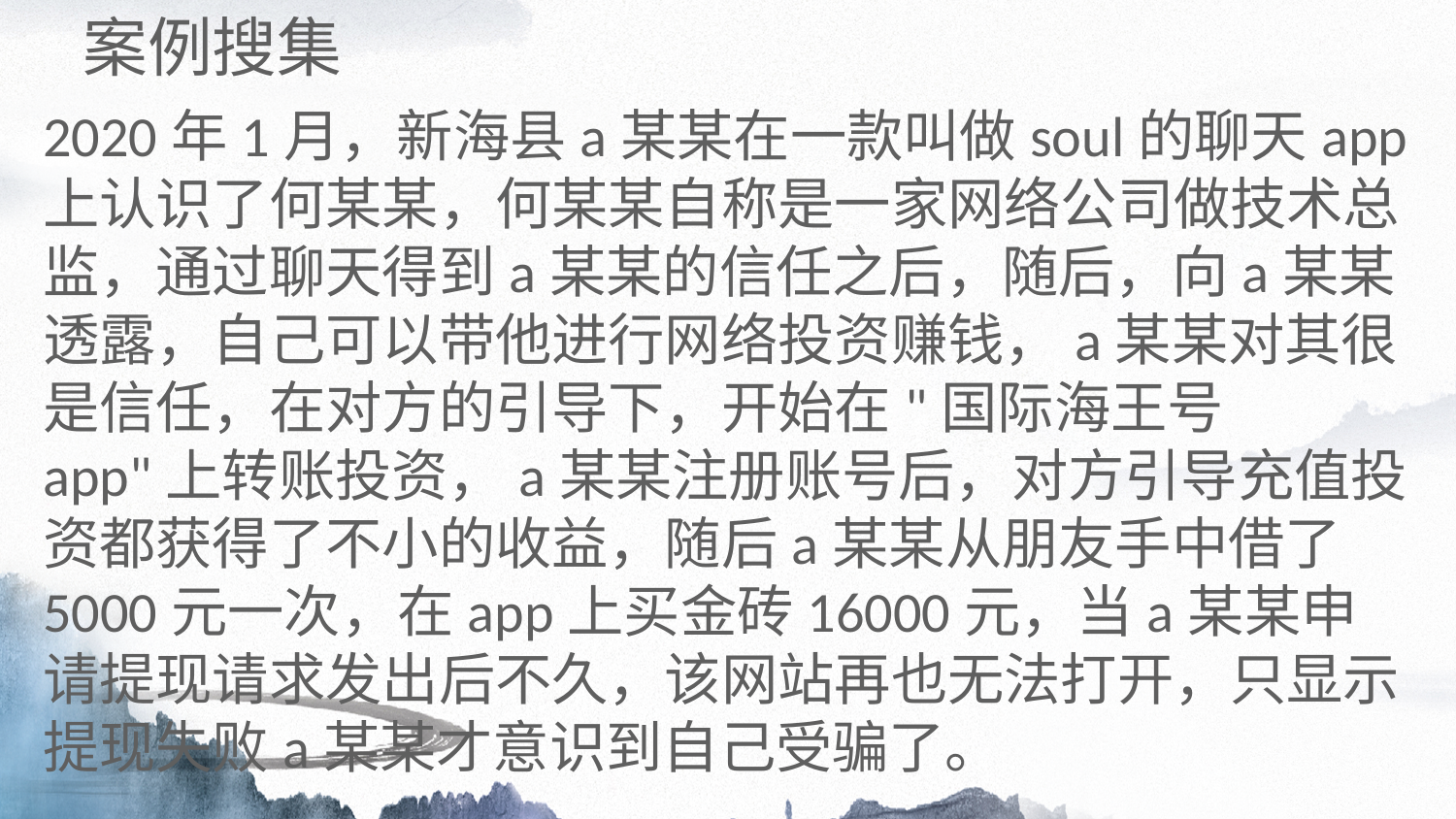

案例搜集
2020年1月，新海县a某某在一款叫做soul的聊天app上认识了何某某，何某某自称是一家网络公司做技术总监，通过聊天得到a某某的信任之后，随后，向a某某透露，自己可以带他进行网络投资赚钱，a某某对其很是信任，在对方的引导下，开始在"国际海王号app"上转账投资，a某某注册账号后，对方引导充值投资都获得了不小的收益，随后a某某从朋友手中借了5000元一次，在app上买金砖16000元，当a某某申请提现请求发出后不久，该网站再也无法打开，只显示提现失败a某某才意识到自己受骗了。